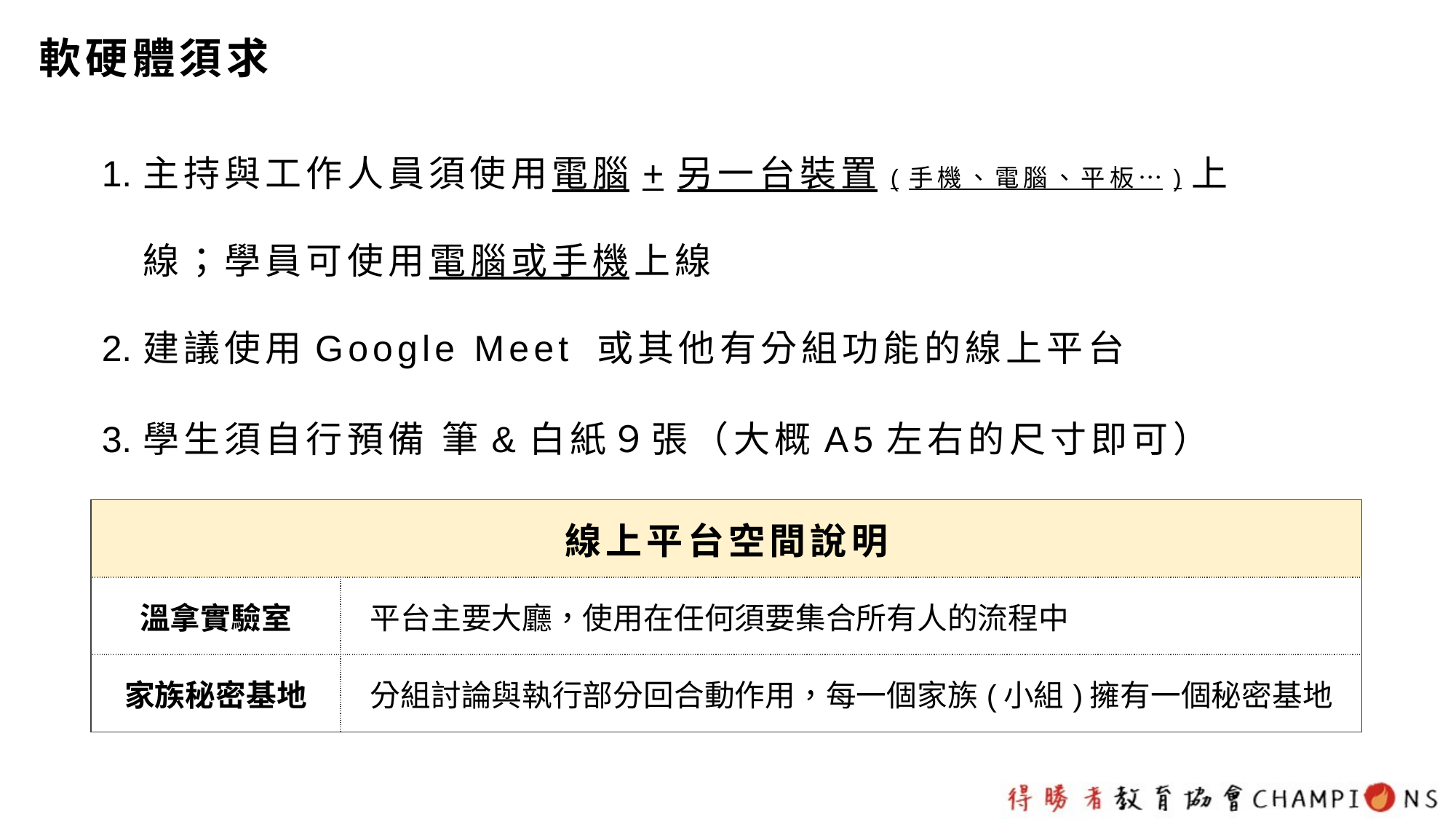

軟硬體須求
主持與工作人員須使用電腦+另一台裝置(手機、電腦、平板…)上線；學員可使用電腦或手機上線
建議使用Google Meet 或其他有分組功能的線上平台
學生須自行預備 筆&白紙９張（大概A5左右的尺寸即可）
| 線上平台空間說明 |  |
| --- | --- |
| 溫拿實驗室 | 平台主要大廳，使用在任何須要集合所有人的流程中 |
| 家族秘密基地 | 分組討論與執行部分回合動作用，每一個家族(小組)擁有一個秘密基地 |